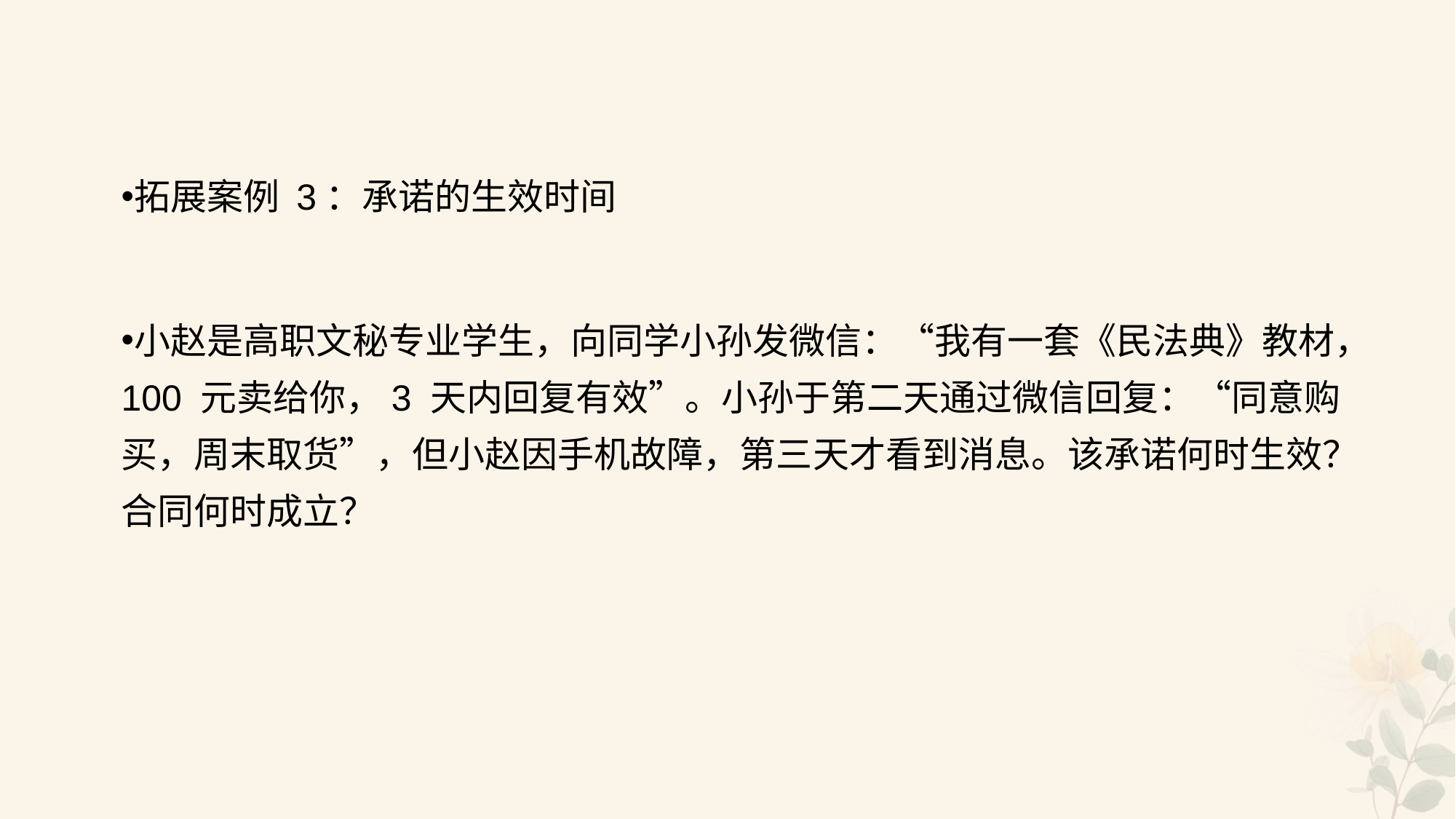

#
拓展案例 3：承诺的生效时间

小赵是高职文秘专业学生，向同学小孙发微信：“我有一套《民法典》教材，100 元卖给你，3 天内回复有效”。小孙于第二天通过微信回复：“同意购买，周末取货”，但小赵因手机故障，第三天才看到消息。该承诺何时生效？合同何时成立？